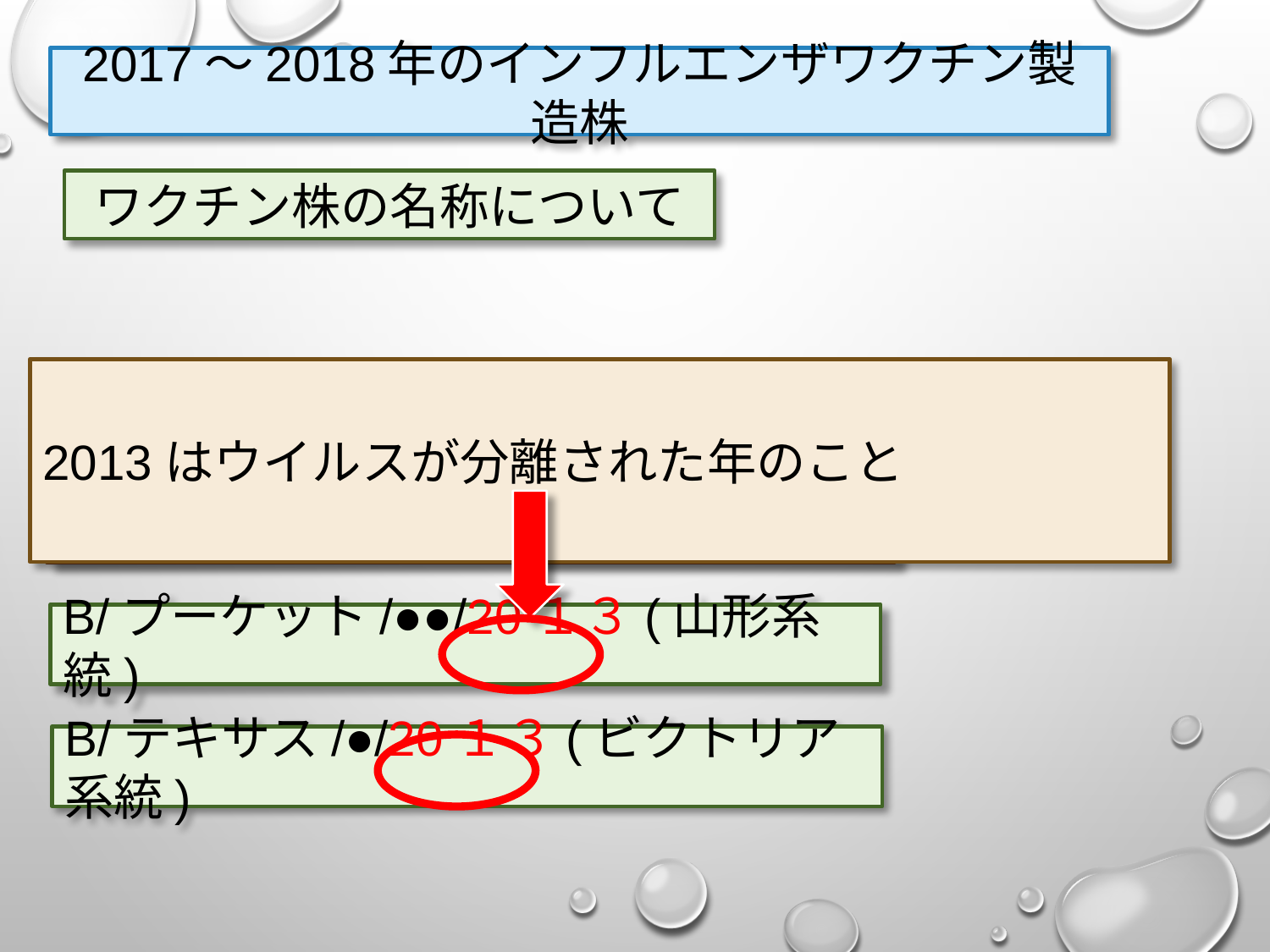

2017～2018年のインフルエンザワクチン製造株
ワクチン株の名称について
2013はウイルスが分離された年のこと

A/シンガポール/●●/2015(●●)(H1N1)pdm09
A/香港/●●/20１４(●●)（H3N2)
B/プーケット/●●/20１３(山形系統)
B/テキサス/●/20１３(ビクトリア系統)